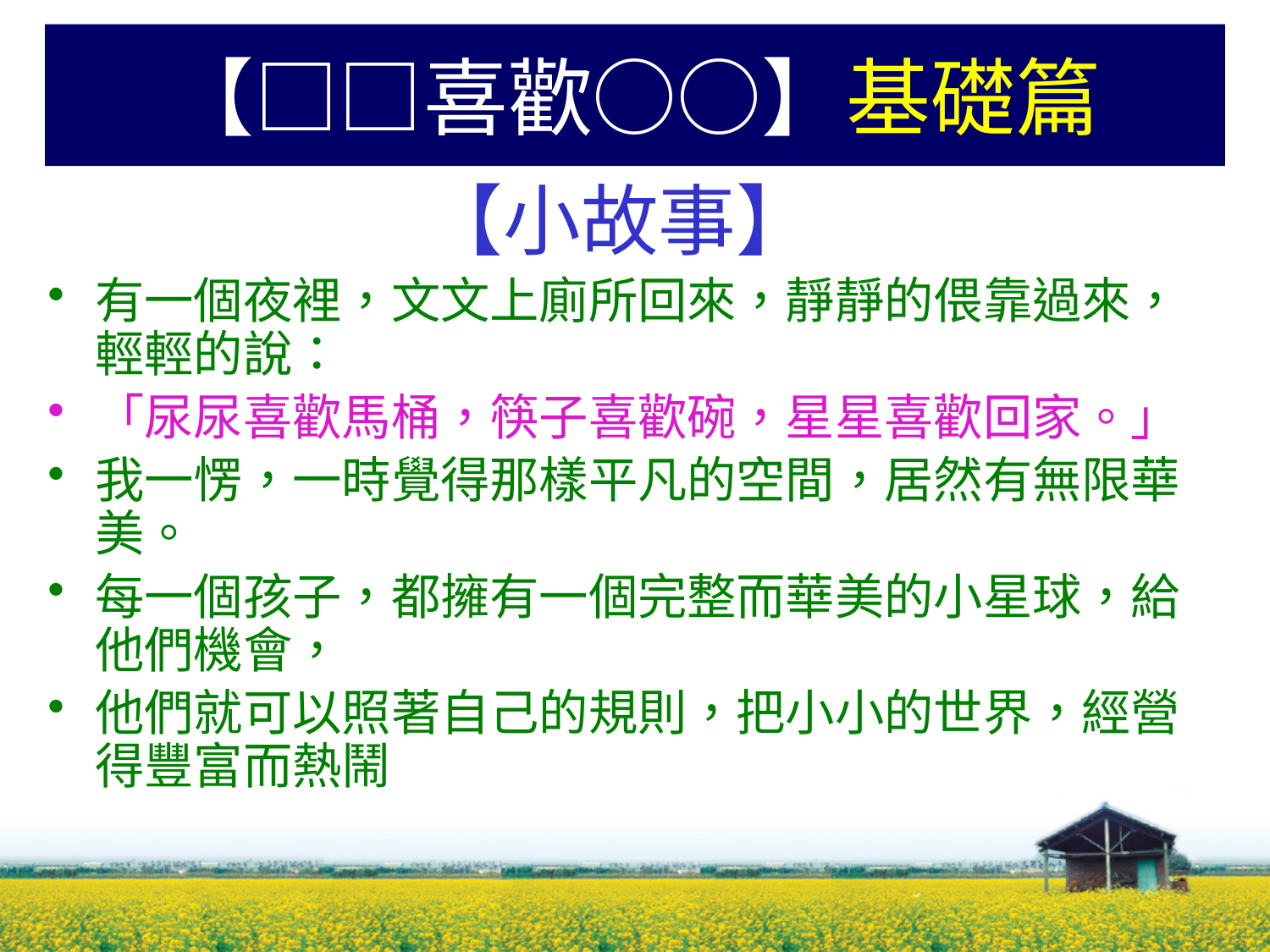

# 【□□喜歡○○】基礎篇
【小故事】
有一個夜裡，文文上廁所回來，靜靜的偎靠過來，輕輕的說：
「尿尿喜歡馬桶，筷子喜歡碗，星星喜歡回家。」
我一愣，一時覺得那樣平凡的空間，居然有無限華美。
每一個孩子，都擁有一個完整而華美的小星球，給他們機會，
他們就可以照著自己的規則，把小小的世界，經營得豐富而熱鬧。